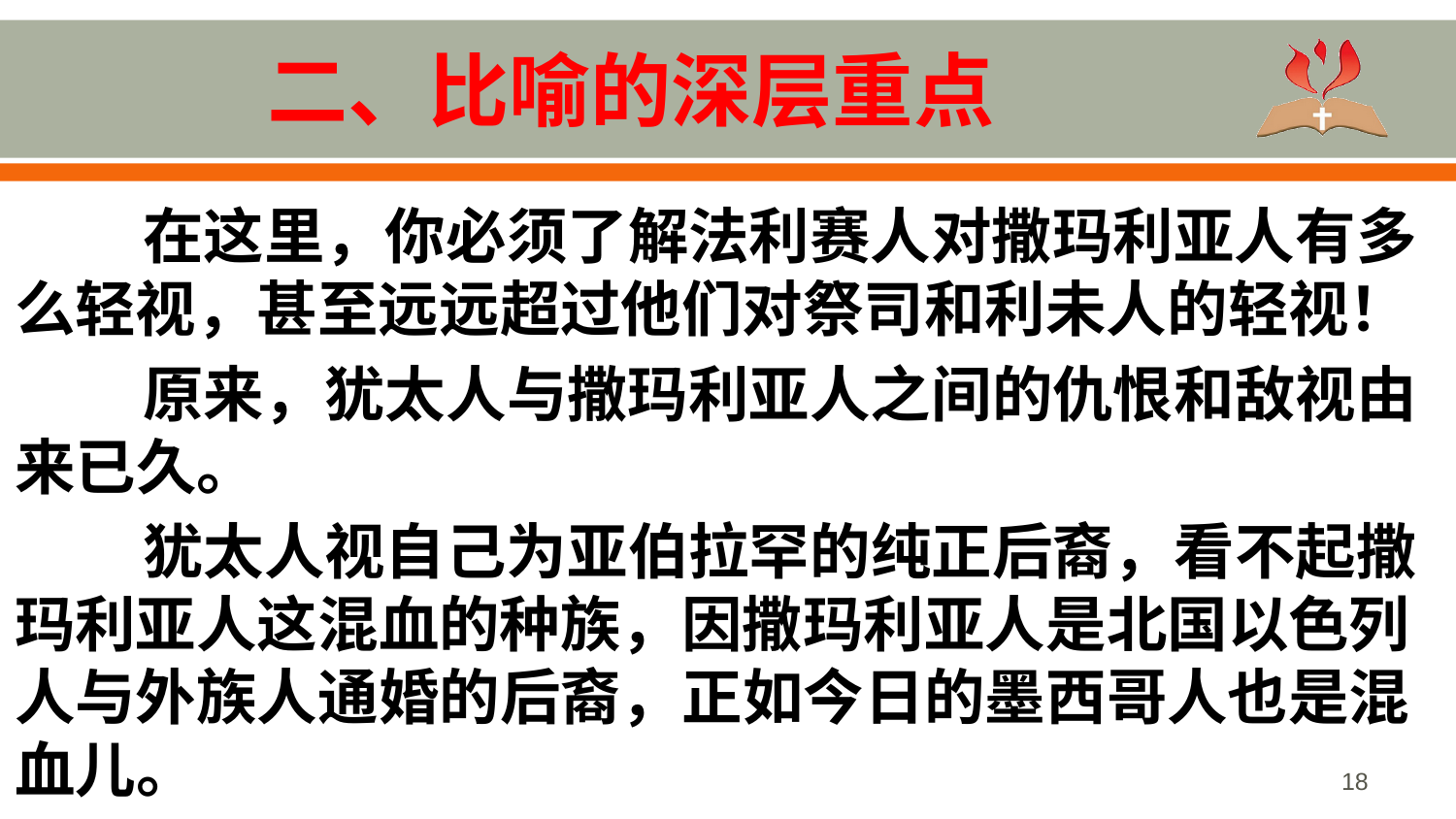

# 二、比喻的深层重点
在这里，你必须了解法利赛人对撒玛利亚人有多么轻视，甚至远远超过他们对祭司和利未人的轻视！
原来，犹太人与撒玛利亚人之间的仇恨和敌视由来已久。
犹太人视自己为亚伯拉罕的纯正后裔，看不起撒玛利亚人这混血的种族，因撒玛利亚人是北国以色列人与外族人通婚的后裔，正如今日的墨西哥人也是混血儿。

18